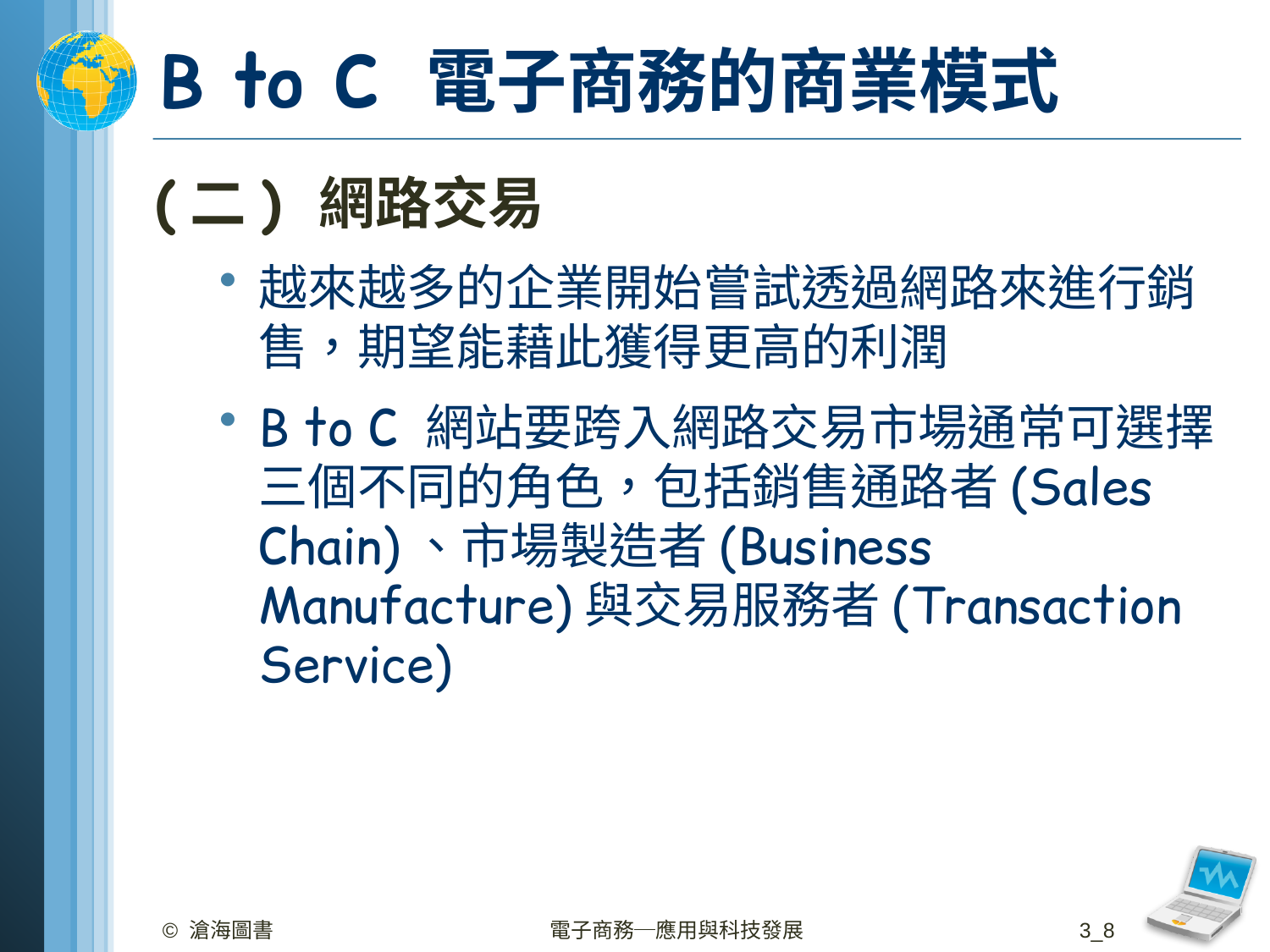

# B to C 電子商務的商業模式
(二) 網路交易
越來越多的企業開始嘗試透過網路來進行銷售，期望能藉此獲得更高的利潤
B to C 網站要跨入網路交易市場通常可選擇三個不同的角色，包括銷售通路者(Sales Chain)、市場製造者(Business Manufacture)與交易服務者(Transaction Service)
© 滄海圖書
電子商務─應用與科技發展
3_8